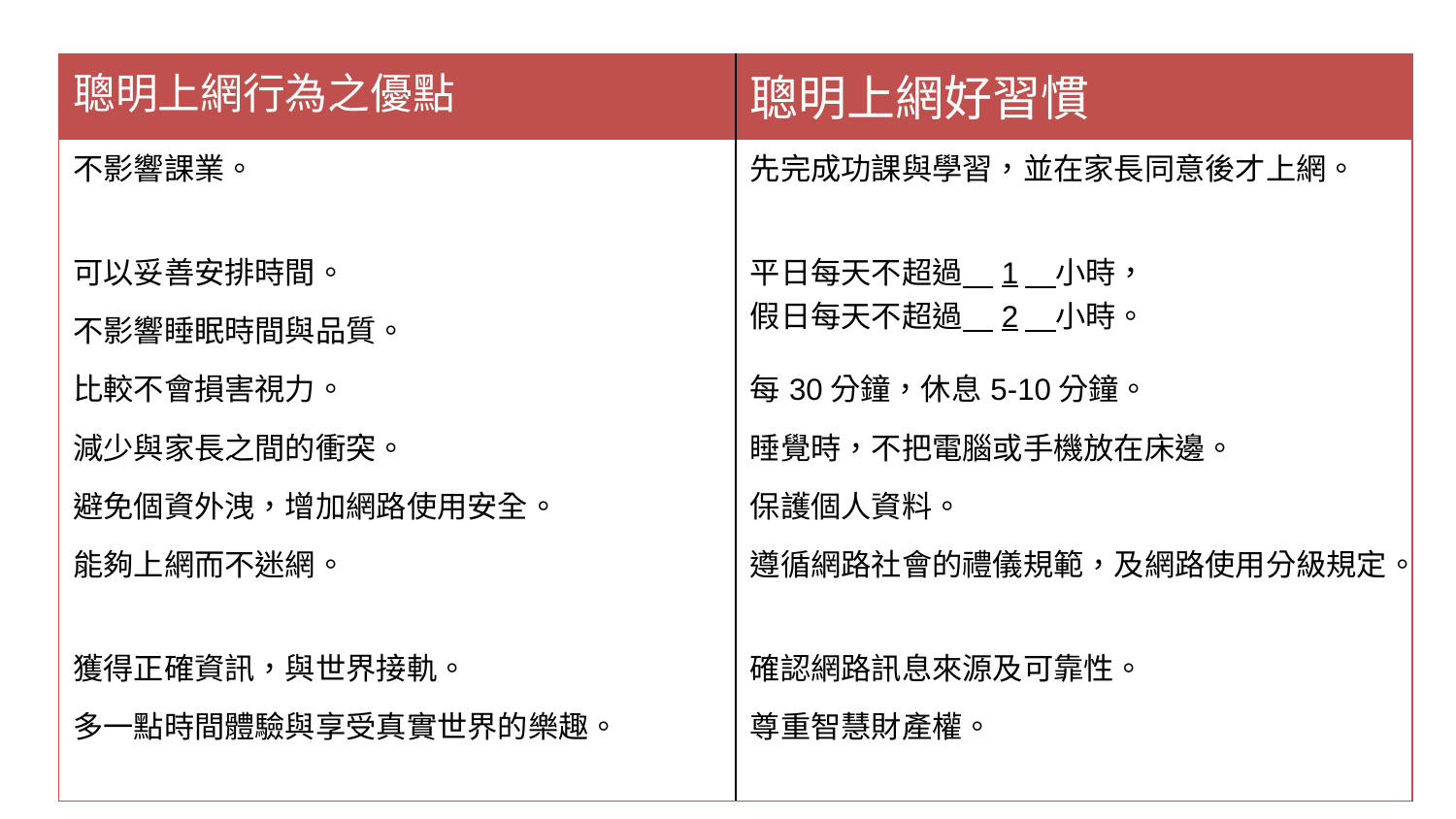

| 聰明上網行為之優點 | 聰明上網好習慣 |
| --- | --- |
| 不影響課業。 | 先完成功課與學習，並在家長同意後才上網。 |
| 可以妥善安排時間。 | 平日每天不超過　1　小時， 假日每天不超過　2　小時。 |
| 不影響睡眠時間與品質。 |  |
| 比較不會損害視力。 | 每30分鐘，休息5-10分鐘。 |
| 減少與家長之間的衝突。 | 睡覺時，不把電腦或手機放在床邊。 |
| 避免個資外洩，增加網路使用安全。 | 保護個人資料。 |
| 能夠上網而不迷網。 | 遵循網路社會的禮儀規範，及網路使用分級規定。 |
| 獲得正確資訊，與世界接軌。 | 確認網路訊息來源及可靠性。 |
| 多一點時間體驗與享受真實世界的樂趣。 | 尊重智慧財產權。 |